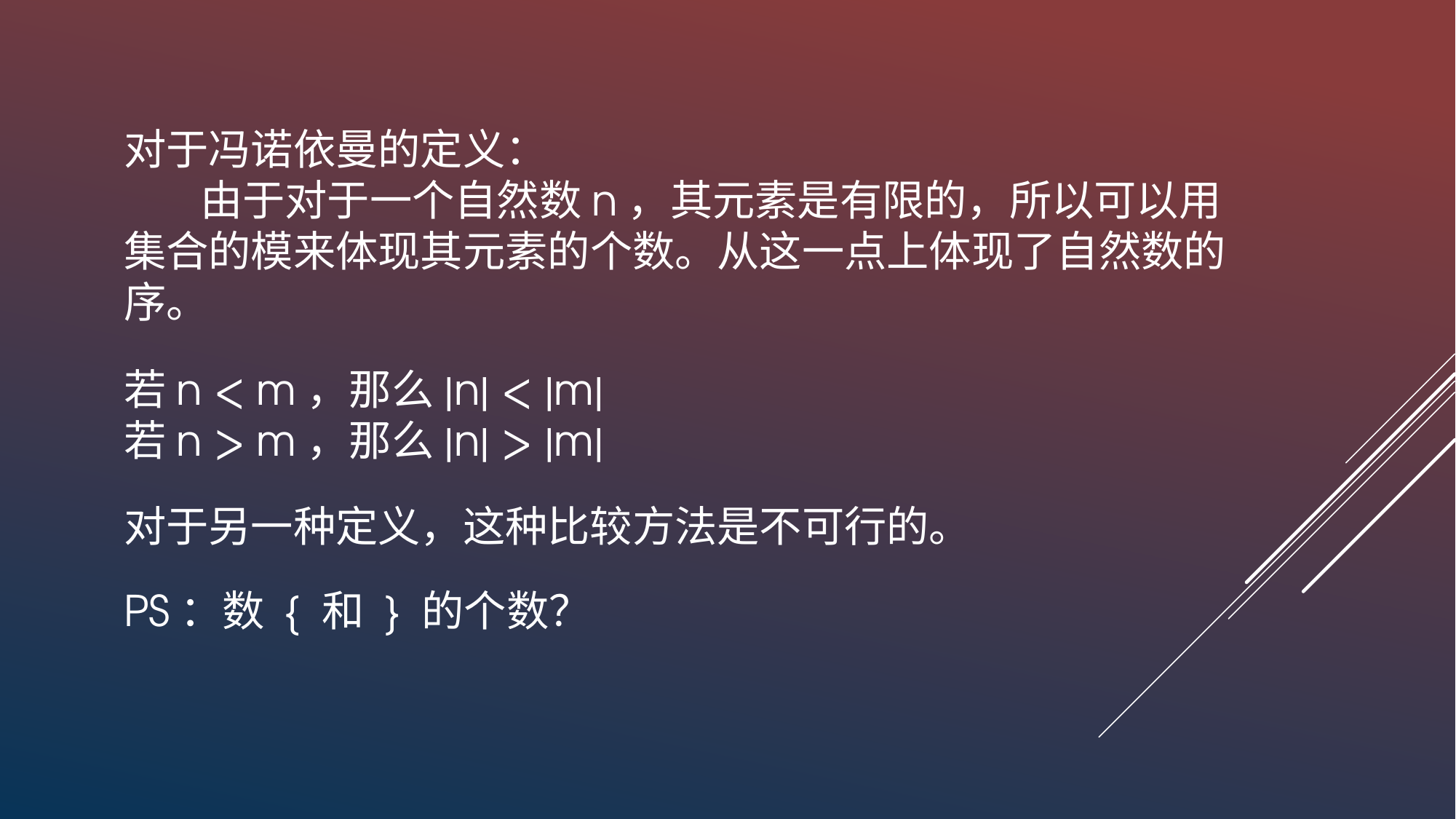

对于冯诺依曼的定义：
       由于对于一个自然数n，其元素是有限的，所以可以用集合的模来体现其元素的个数。从这一点上体现了自然数的序。
若n < m，那么|n| < |m|
若n > m，那么|n| > |m|
对于另一种定义，这种比较方法是不可行的。
PS：数 { 和 } 的个数？